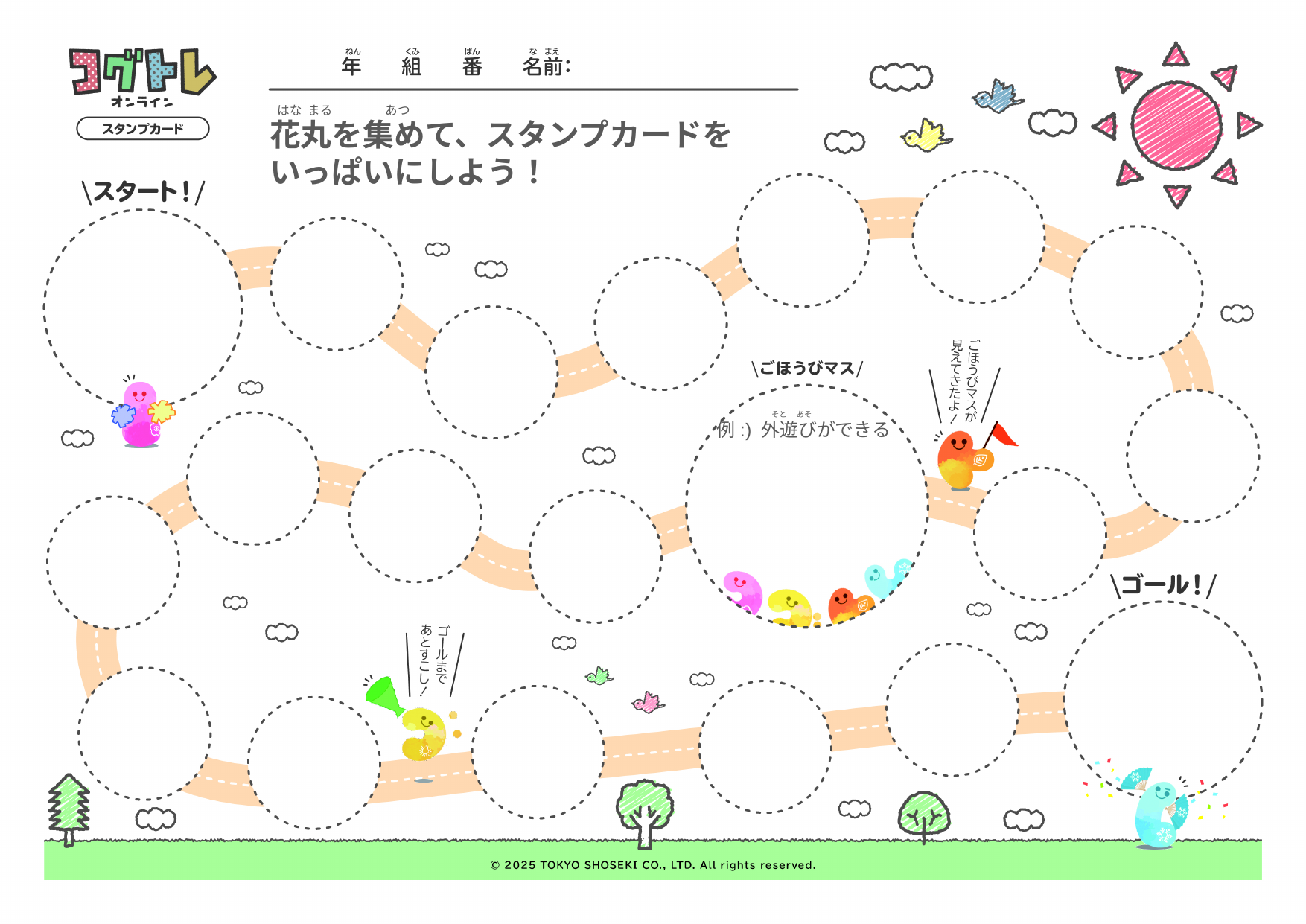

はな  まる　　　　 あつ
花丸を集めて、スタンプカードを
いっぱいにしよう！
そと　 あそ
例:) 外遊びができる